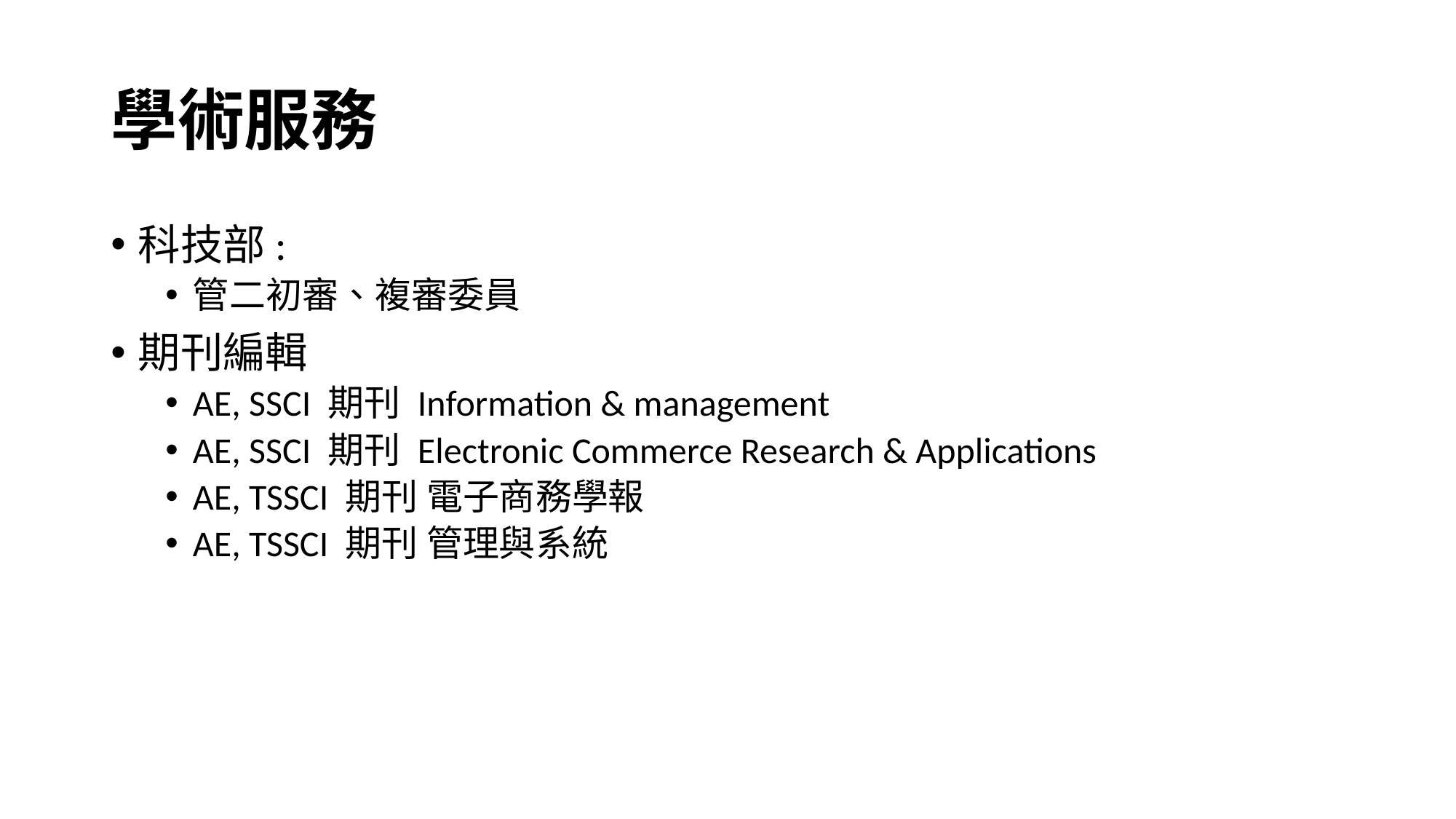

# 學術服務
科技部:
管二初審、複審委員
期刊編輯
AE, SSCI 期刊 Information & management
AE, SSCI 期刊 Electronic Commerce Research & Applications
AE, TSSCI 期刊 電子商務學報
AE, TSSCI 期刊 管理與系統